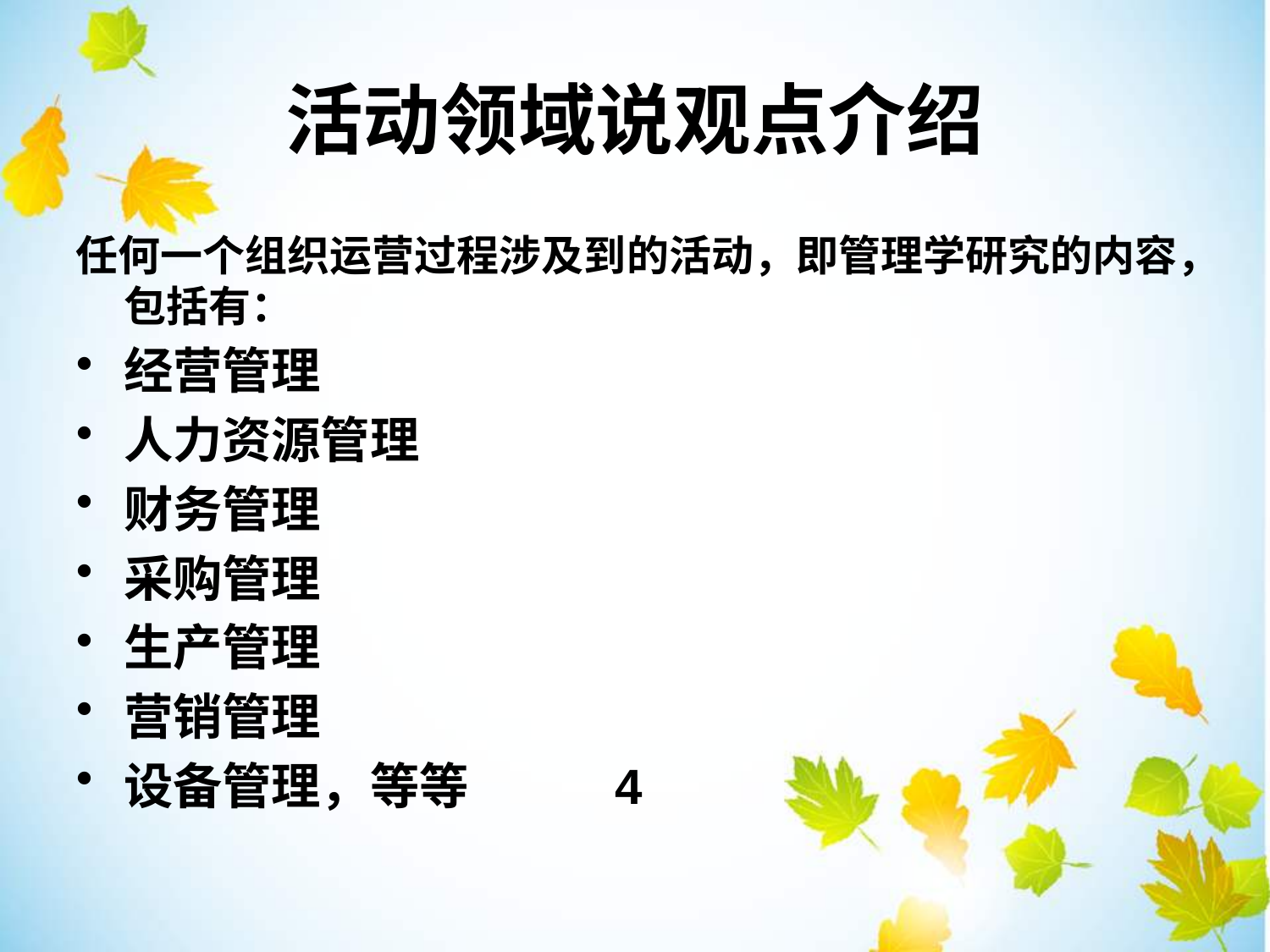

活动领域说观点介绍
任何一个组织运营过程涉及到的活动，即管理学研究的内容，包括有：
经营管理
人力资源管理
财务管理
采购管理
生产管理
营销管理
设备管理，等等            4